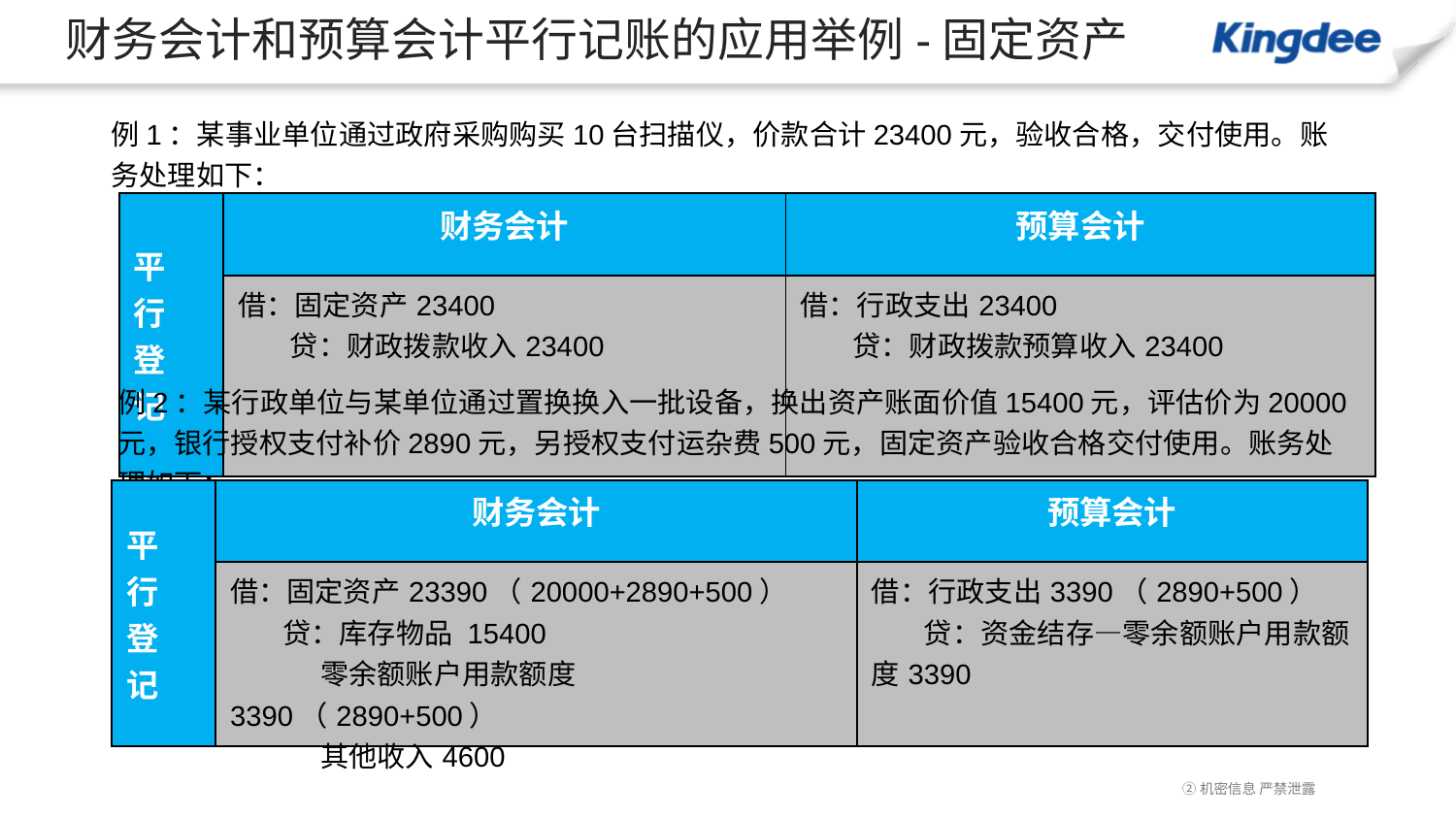

# 财务会计和预算会计平行记账的应用举例-固定资产
例1：某事业单位通过政府采购购买10台扫描仪，价款合计23400元，验收合格，交付使用。账务处理如下：
| 平 行 登 记 | 财务会计 | 预算会计 |
| --- | --- | --- |
|  | 借：固定资产23400 贷：财政拨款收入23400 | 借：行政支出23400 贷：财政拨款预算收入23400 |
例2：某行政单位与某单位通过置换换入一批设备，换出资产账面价值15400元，评估价为20000元，银行授权支付补价2890元，另授权支付运杂费500元，固定资产验收合格交付使用。账务处理如下：
| 平 行 登 记 | 财务会计 | 预算会计 |
| --- | --- | --- |
|  | 借：固定资产23390（20000+2890+500） 贷：库存物品 15400 零余额账户用款额度3390（2890+500） 其他收入4600 | 借：行政支出3390（2890+500） 贷：资金结存—零余额账户用款额度3390 |